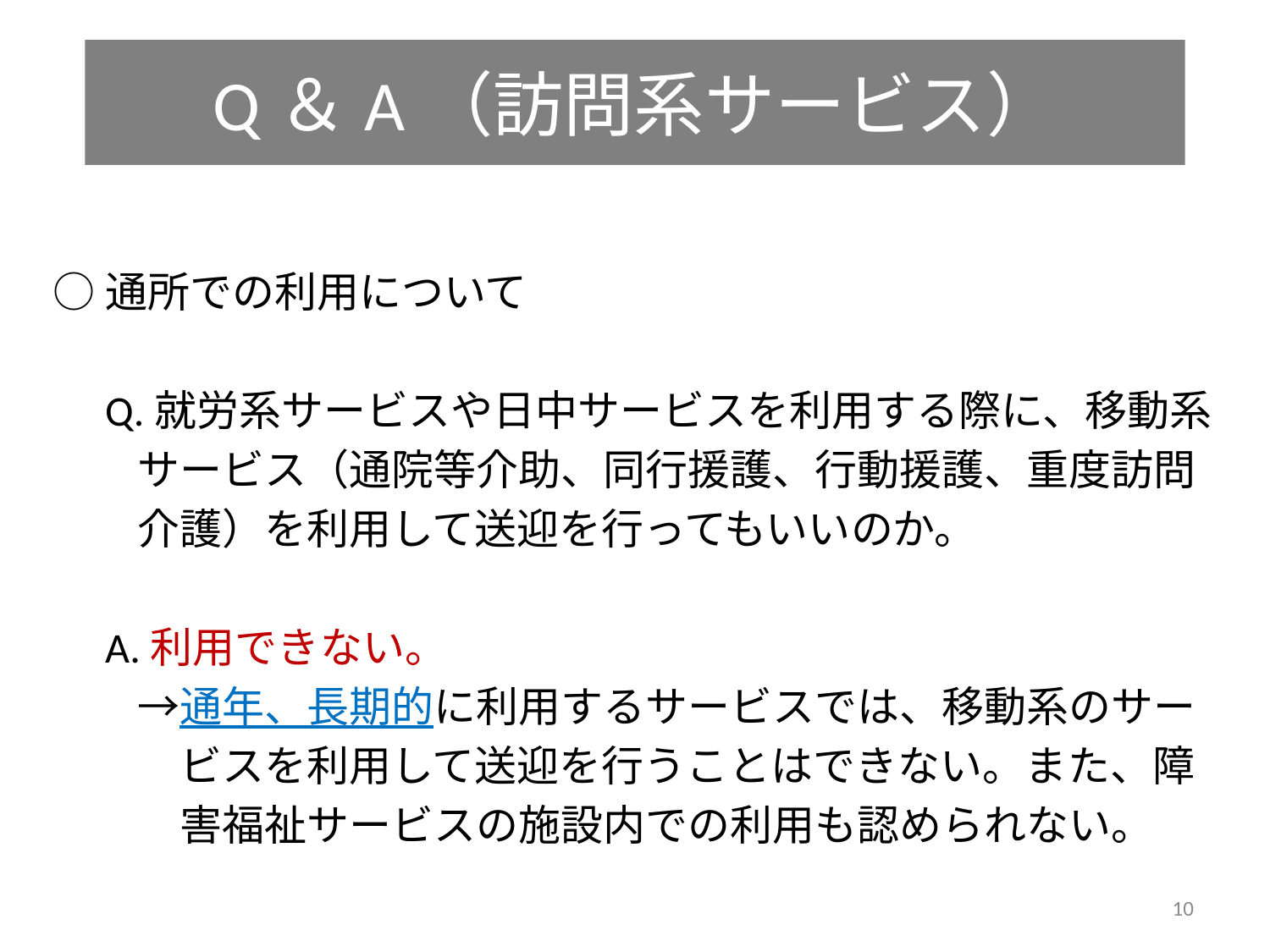

# Q＆A（訪問系サービス）

○通所での利用について

　Q.就労系サービスや日中サービスを利用する際に、移動系
　　サービス（通院等介助、同行援護、行動援護、重度訪問
　　介護）を利用して送迎を行ってもいいのか。

　A.利用できない。
　　→通年、長期的に利用するサービスでは、移動系のサー
　　　ビスを利用して送迎を行うことはできない。また、障
　　　害福祉サービスの施設内での利用も認められない。
10